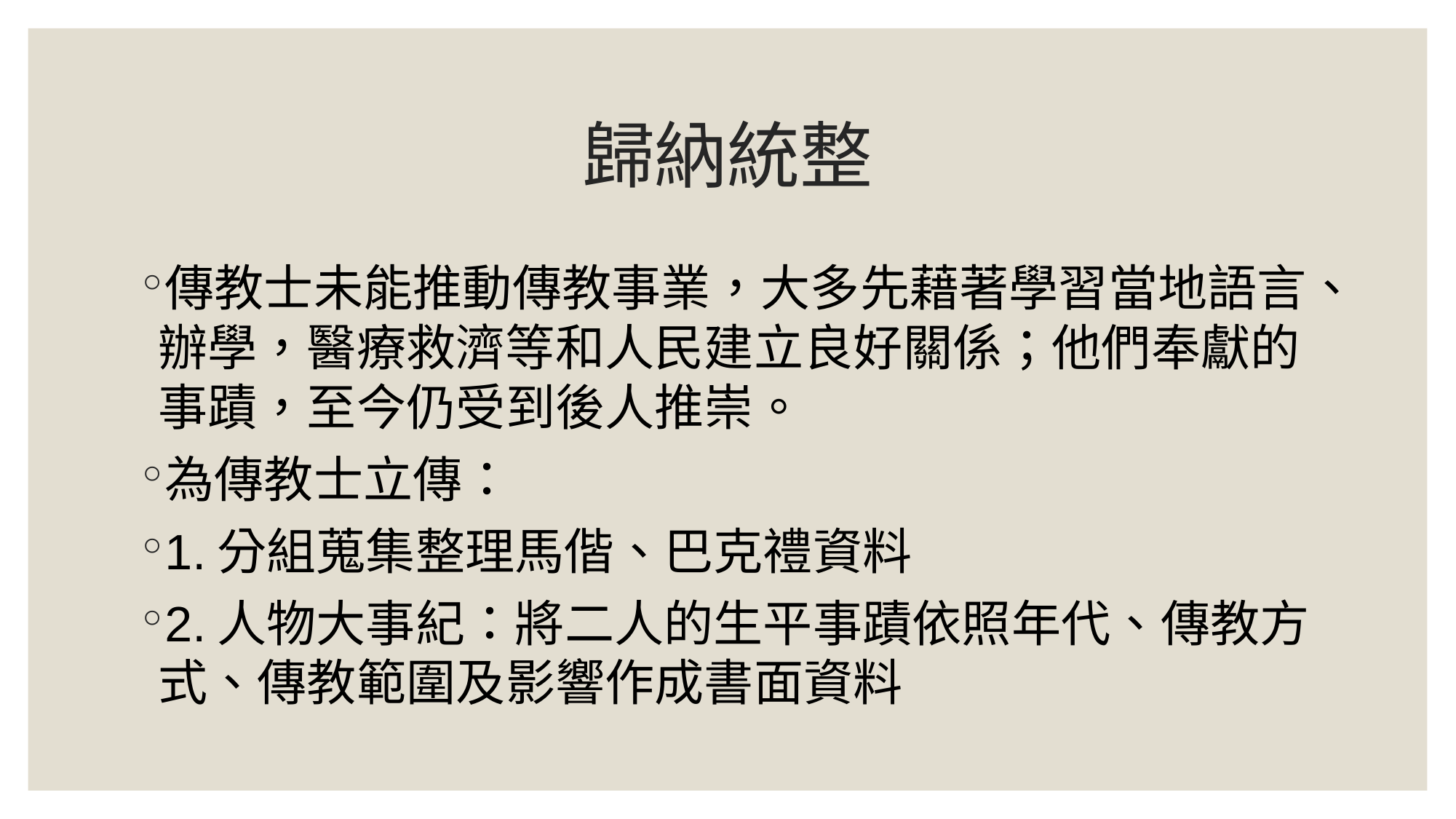

# 歸納統整
傳教士未能推動傳教事業，大多先藉著學習當地語言、辦學，醫療救濟等和人民建立良好關係；他們奉獻的事蹟，至今仍受到後人推崇。
為傳教士立傳：
1.分組蒐集整理馬偕、巴克禮資料
2.人物大事紀：將二人的生平事蹟依照年代、傳教方式、傳教範圍及影響作成書面資料